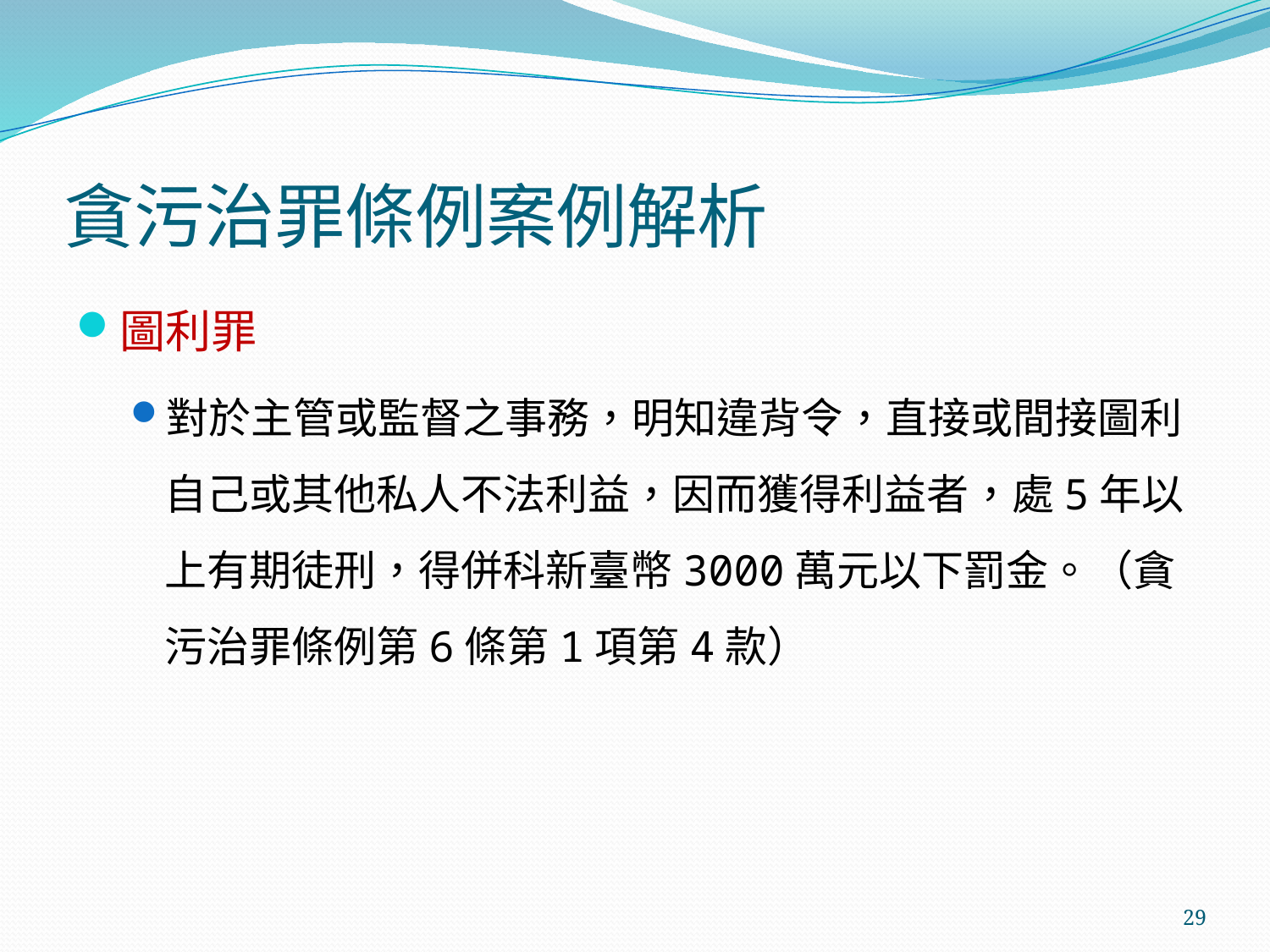

# 貪污治罪條例案例解析
圖利罪
對於主管或監督之事務，明知違背令，直接或間接圖利自己或其他私人不法利益，因而獲得利益者，處5年以上有期徒刑，得併科新臺幣3000萬元以下罰金。（貪污治罪條例第6條第1項第4款）

29